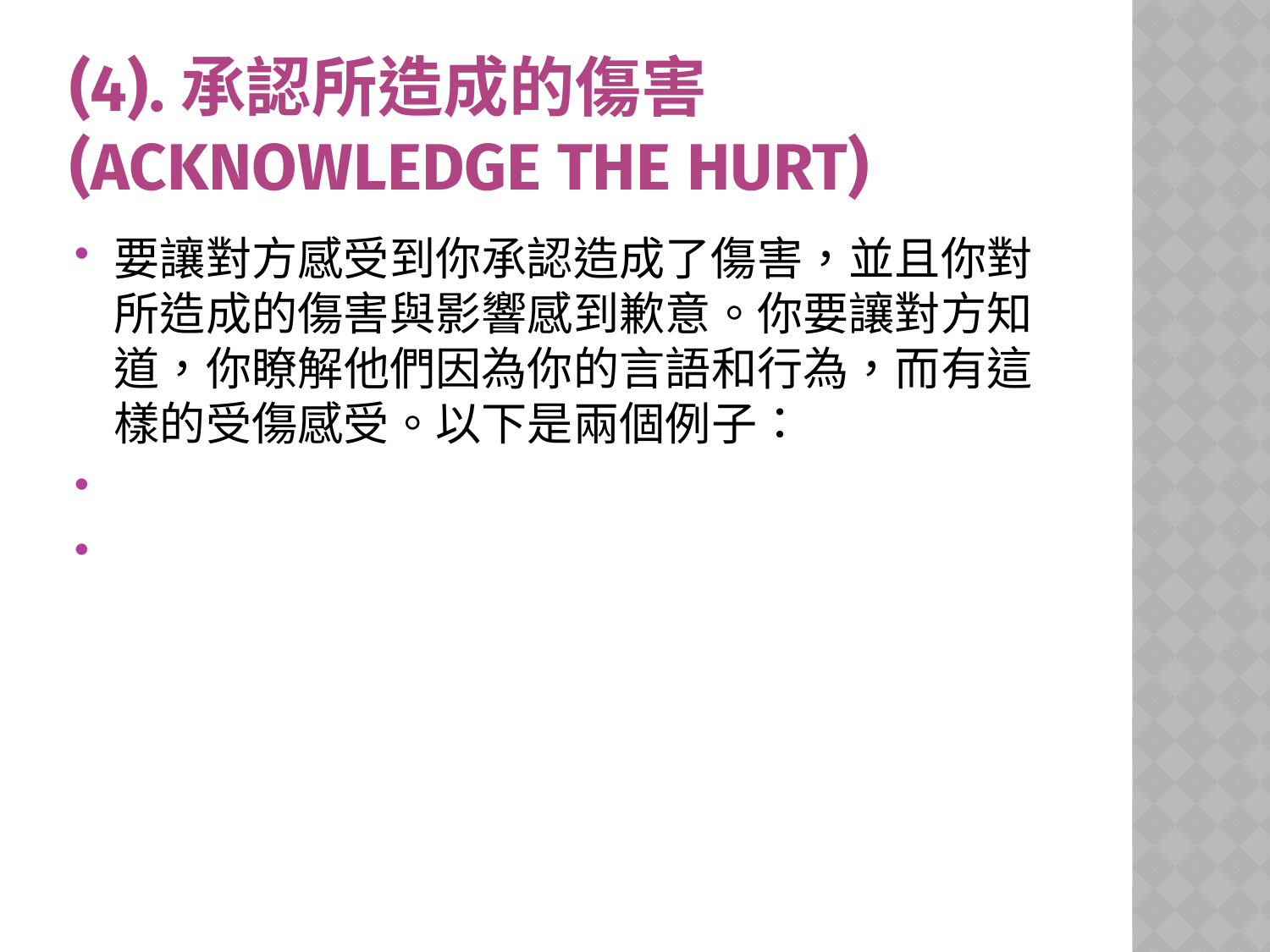

# (4).承認所造成的傷害(Acknowledge the Hurt)
要讓對方感受到你承認造成了傷害，並且你對所造成的傷害與影響感到歉意。你要讓對方知道，你瞭解他們因為你的言語和行為，而有這樣的受傷感受。以下是兩個例子：